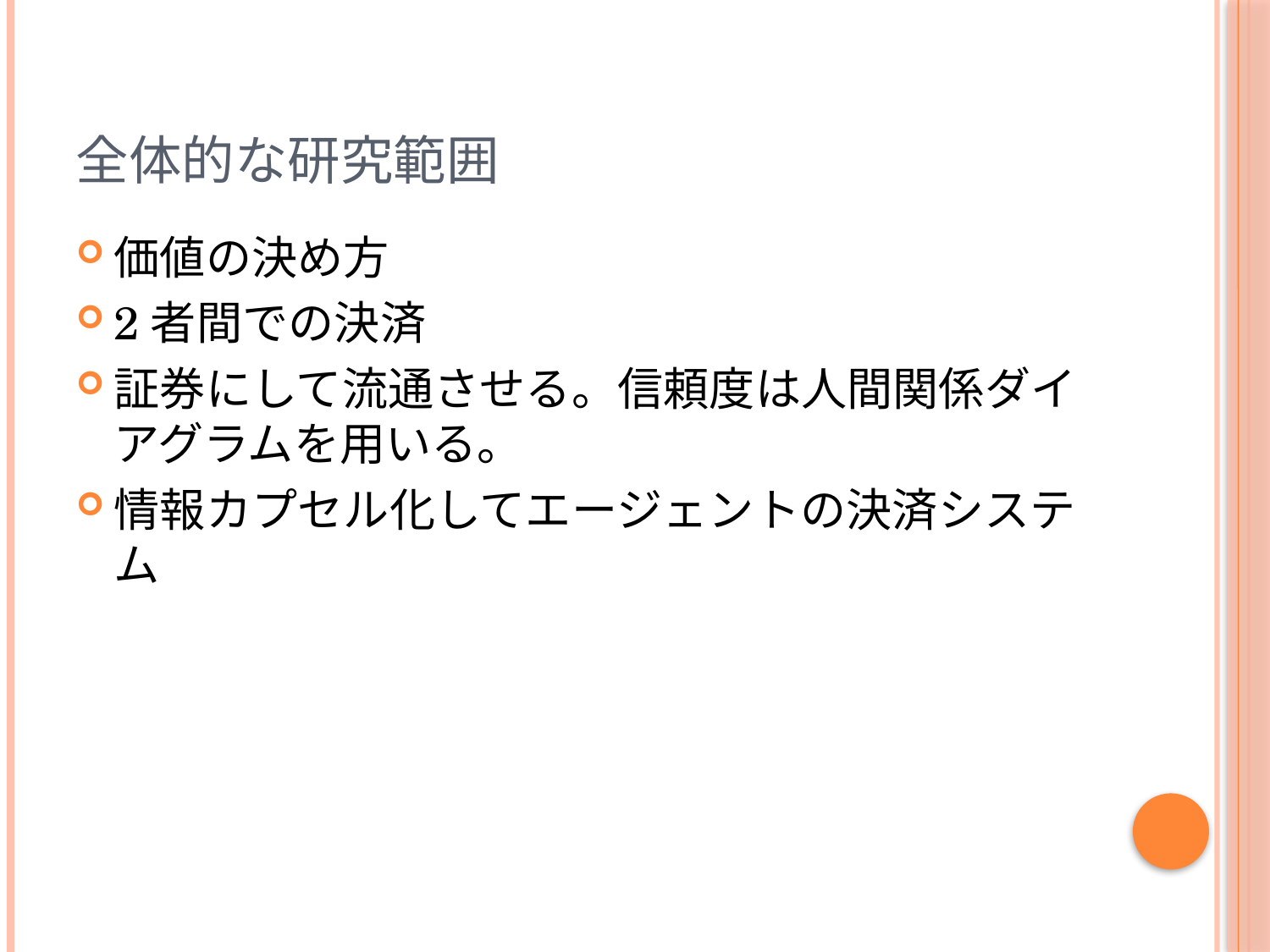

# 全体的な研究範囲
価値の決め方
2者間での決済
証券にして流通させる。信頼度は人間関係ダイアグラムを用いる。
情報カプセル化してエージェントの決済システム